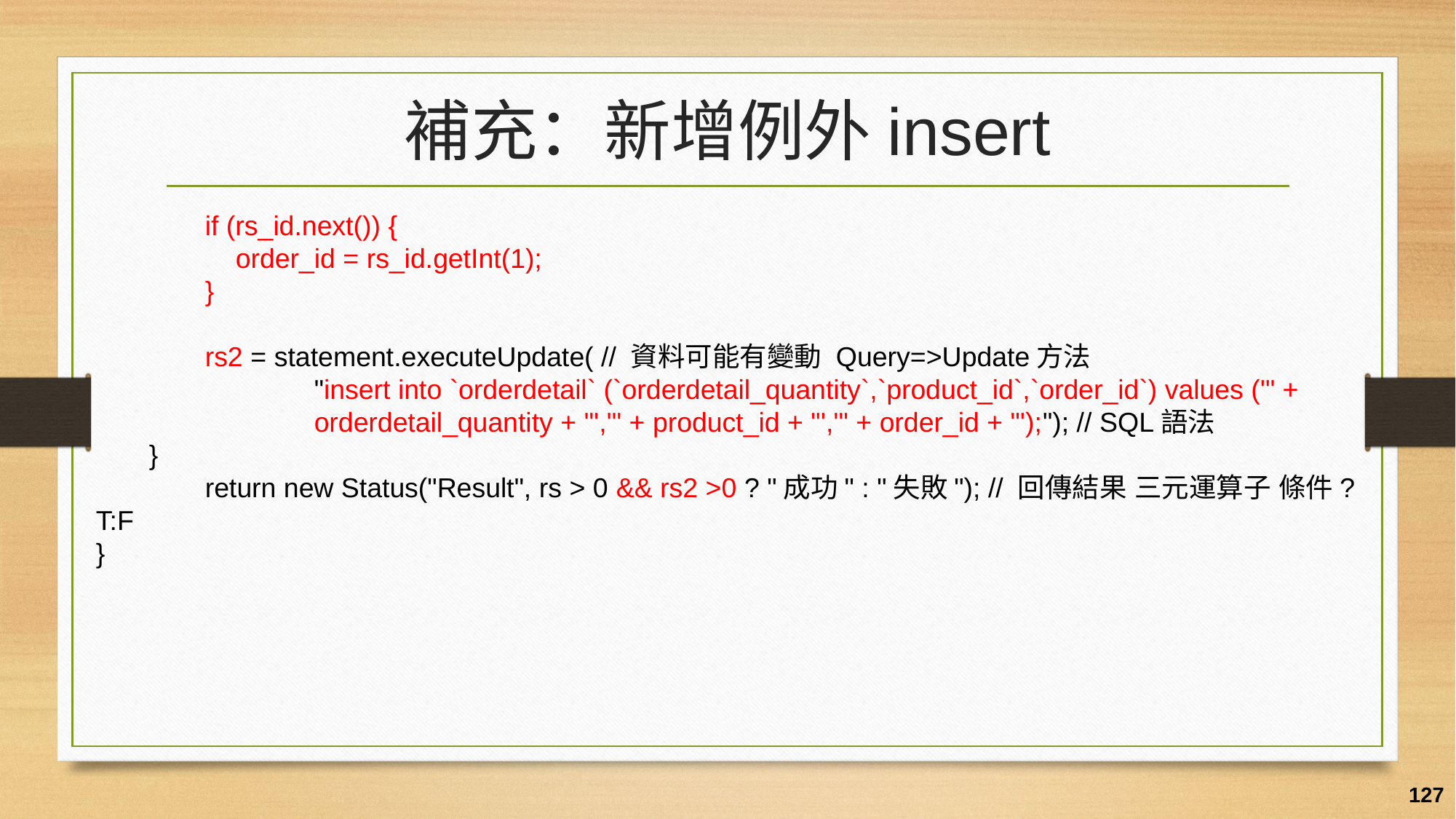

# 補充：新增例外insert
if (rs_id.next()) {
    order_id = rs_id.getInt(1);
}

rs2 = statement.executeUpdate( // 資料可能有變動 Query=>Update方法
	"insert into `orderdetail` (`orderdetail_quantity`,`product_id`,`order_id`) values ('" + 	orderdetail_quantity + "','" + product_id + "','" + order_id + "');"); // SQL語法
}
	return new Status("Result", rs > 0 && rs2 >0 ? "成功" : "失敗"); // 回傳結果 三元運算子 條件?T:F
}
127